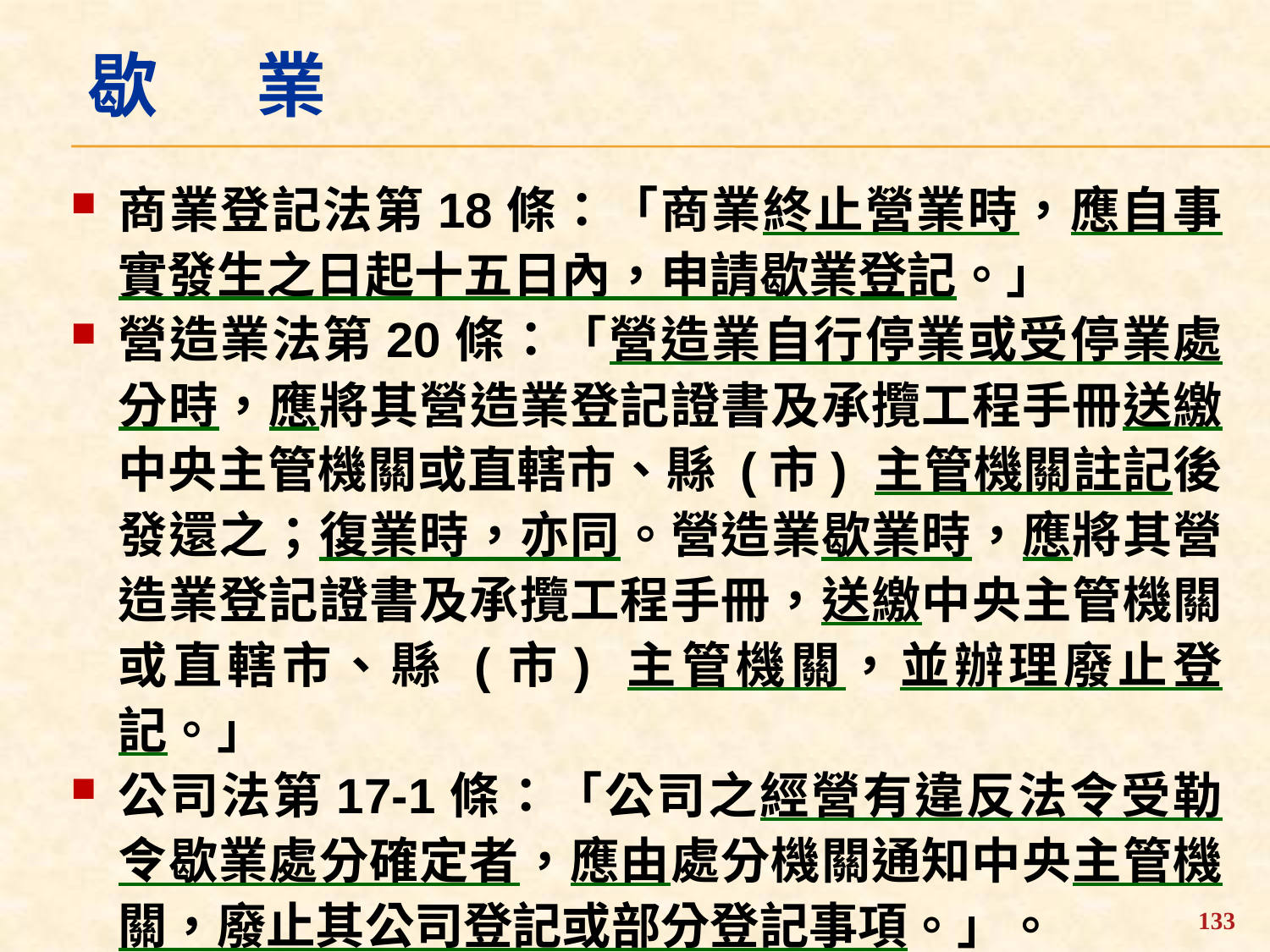

歇       業
商業登記法第18條：「商業終止營業時，應自事實發生之日起十五日內，申請歇業登記。」
營造業法第20條：「營造業自行停業或受停業處分時，應將其營造業登記證書及承攬工程手冊送繳中央主管機關或直轄市、縣 (市) 主管機關註記後發還之；復業時，亦同。營造業歇業時，應將其營造業登記證書及承攬工程手冊，送繳中央主管機關或直轄市、縣 (市) 主管機關，並辦理廢止登記。」
公司法第17-1條：「公司之經營有違反法令受勒令歇業處分確定者，應由處分機關通知中央主管機關，廢止其公司登記或部分登記事項。」。
133